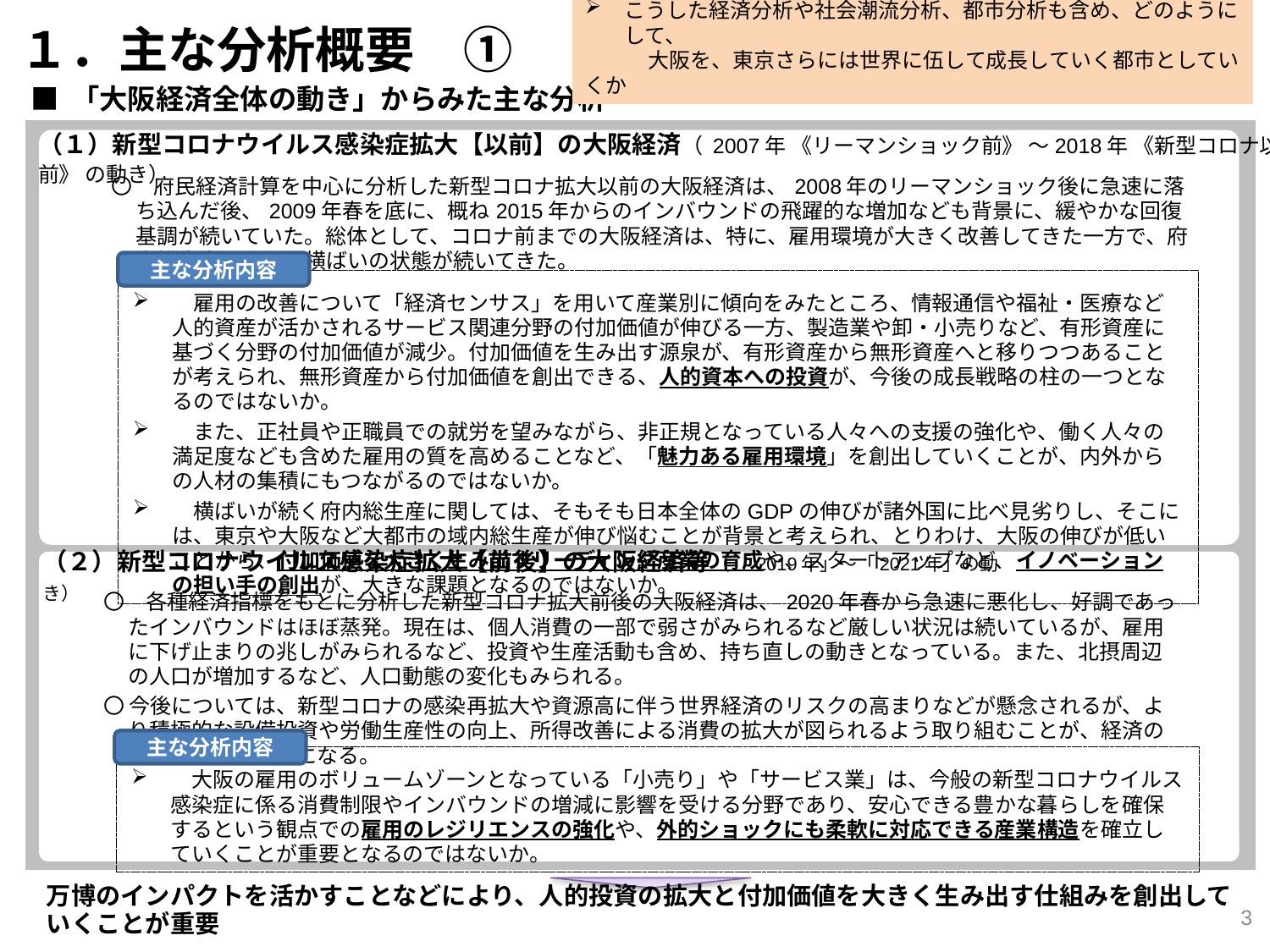

こうした経済分析や社会潮流分析、都市分析も含め、どのようにして、
　　　大阪を、東京さらには世界に伍して成長していく都市としていくか
１．主な分析概要　①
■ 「大阪経済全体の動き」からみた主な分析

（１）新型コロナウイルス感染症拡大【以前】の大阪経済（ 2007年 《リーマンショック前》 ～2018年 《新型コロナ以前》 の動き）
| 〇　府民経済計算を中心に分析した新型コロナ拡大以前の大阪経済は、2008年のリーマンショック後に急速に落ち込んだ後、2009年春を底に、概ね2015年からのインバウンドの飛躍的な増加なども背景に、緩やかな回復基調が続いていた。総体として、コロナ前までの大阪経済は、特に、雇用環境が大きく改善してきた一方で、府内総生産は、ほぼ横ばいの状態が続いてきた。 |
| --- |
主な分析内容
　雇用の改善について「経済センサス」を用いて産業別に傾向をみたところ、情報通信や福祉・医療など人的資産が活かされるサービス関連分野の付加価値が伸びる一方、製造業や卸・小売りなど、有形資産に基づく分野の付加価値が減少。付加価値を生み出す源泉が、有形資産から無形資産へと移りつつあることが考えられ、無形資産から付加価値を創出できる、人的資本への投資が、今後の成長戦略の柱の一つとなるのではないか。
　また、正社員や正職員での就労を望みながら、非正規となっている人々への支援の強化や、働く人々の満足度なども含めた雇用の質を高めることなど、「魅力ある雇用環境」を創出していくことが、内外からの人材の集積にもつながるのではないか。
　横ばいが続く府内総生産に関しては、そもそも日本全体のGDPの伸びが諸外国に比べ見劣りし、そこには、東京や大阪など大都市の域内総生産が伸び悩むことが背景と考えられ、とりわけ、大阪の伸びが低いことから、付加価値を大きく生み出すリーディング産業の育成や、スタートアップなど、イノベーションの担い手の創出が、大きな課題となるのではないか。

（２）新型コロナウイルス感染症拡大【前後】の大阪経済等（ 「2019年」～「2021年」の動き）
| 〇　各種経済指標をもとに分析した新型コロナ拡大前後の大阪経済は、2020年春から急速に悪化し、好調であったインバウンドはほぼ蒸発。現在は、個人消費の一部で弱さがみられるなど厳しい状況は続いているが、雇用に下げ止まりの兆しがみられるなど、投資や生産活動も含め、持ち直しの動きとなっている。また、北摂周辺の人口が増加するなど、人口動態の変化もみられる。 〇 今後については、新型コロナの感染再拡大や資源高に伴う世界経済のリスクの高まりなどが懸念されるが、より積極的な設備投資や労働生産性の向上、所得改善による消費の拡大が図られるよう取り組むことが、経済の回復にとって重要になる。 |
| --- |
主な分析内容
　大阪の雇用のボリュームゾーンとなっている「小売り」や「サービス業」は、今般の新型コロナウイルス感染症に係る消費制限やインバウンドの増減に影響を受ける分野であり、安心できる豊かな暮らしを確保するという観点での雇用のレジリエンスの強化や、外的ショックにも柔軟に対応できる産業構造を確立していくことが重要となるのではないか。

万博のインパクトを活かすことなどにより、人的投資の拡大と付加価値を大きく生み出す仕組みを創出していくことが重要
3